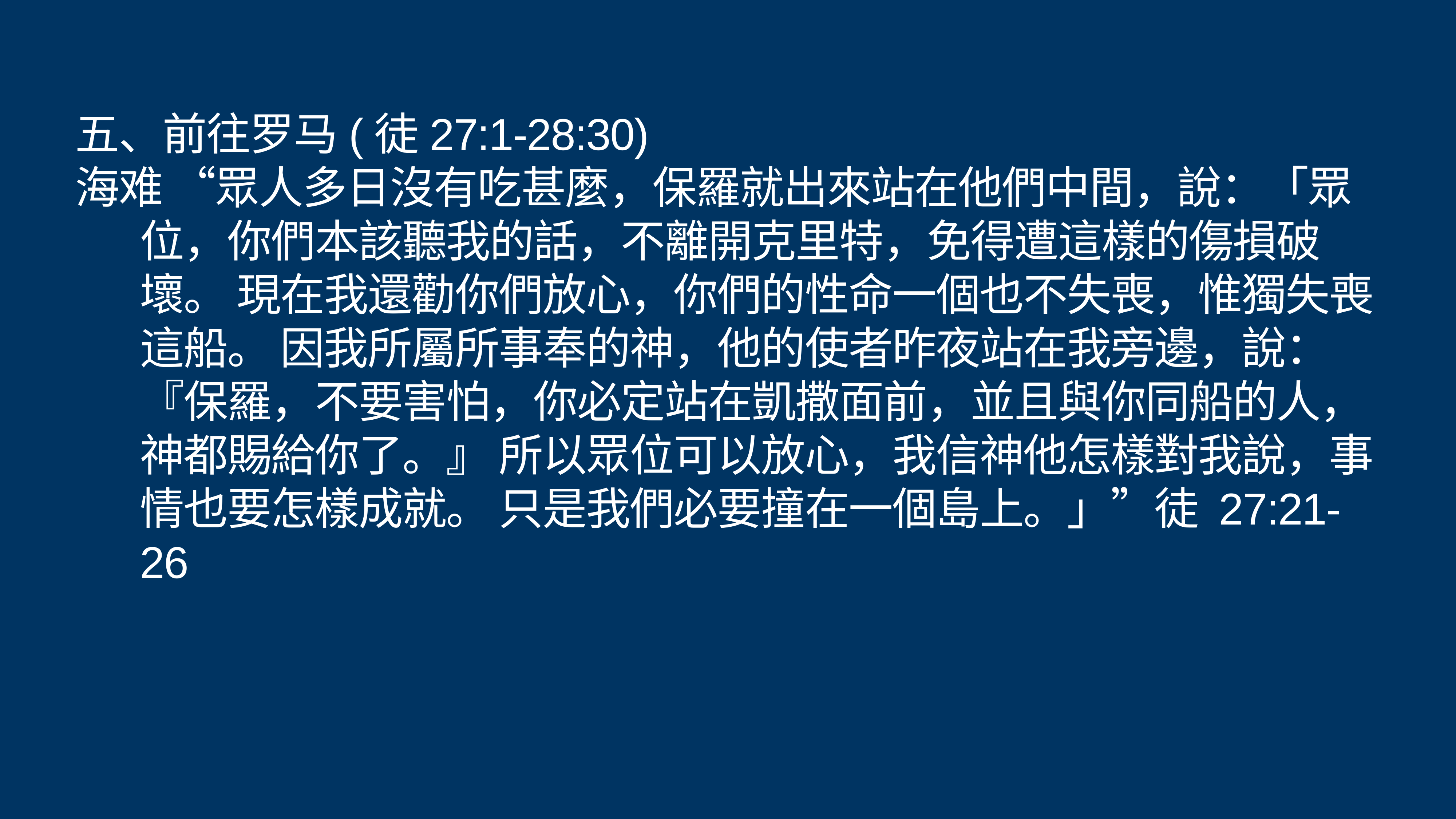

# 五、前往罗马(徒27:1-28:30)
海难 “眾人多日沒有吃甚麼，保羅就出來站在他們中間，說：「眾位，你們本該聽我的話，不離開克里特，免得遭這樣的傷損破壞。 現在我還勸你們放心，你們的性命一個也不失喪，惟獨失喪這船。 因我所屬所事奉的神，他的使者昨夜站在我旁邊，說： 『保羅，不要害怕，你必定站在凱撒面前，並且與你同船的人，神都賜給你了。』 所以眾位可以放心，我信神他怎樣對我說，事情也要怎樣成就。 只是我們必要撞在一個島上。」”徒 27:21-26